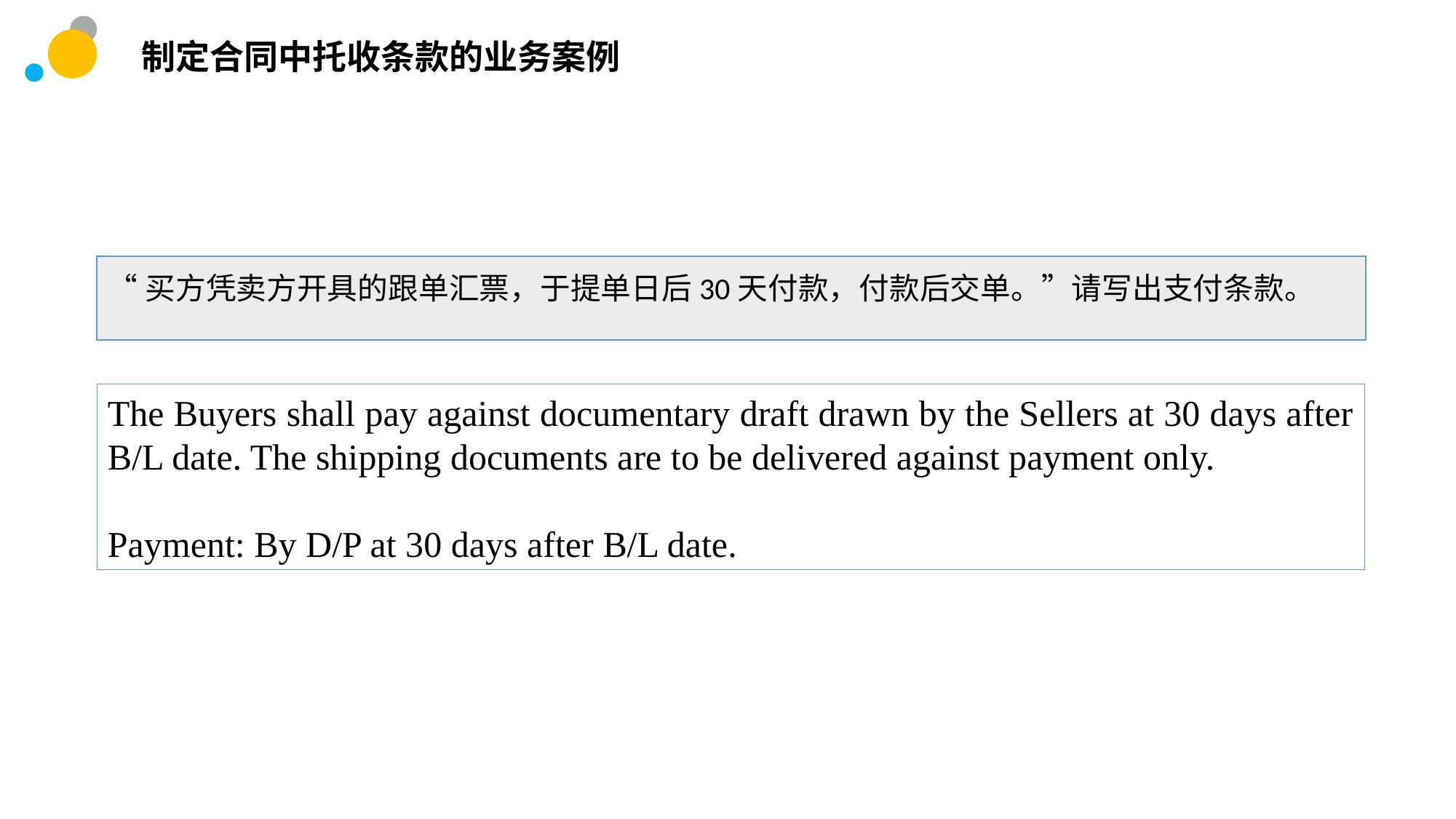

制定合同中托收条款的业务案例
“买方凭卖方开具的跟单汇票，于提单日后30天付款，付款后交单。”请写出支付条款。

The Buyers shall pay against documentary draft drawn by the Sellers at 30 days after B/L date. The shipping documents are to be delivered against payment only.

Payment: By D/P at 30 days after B/L date.